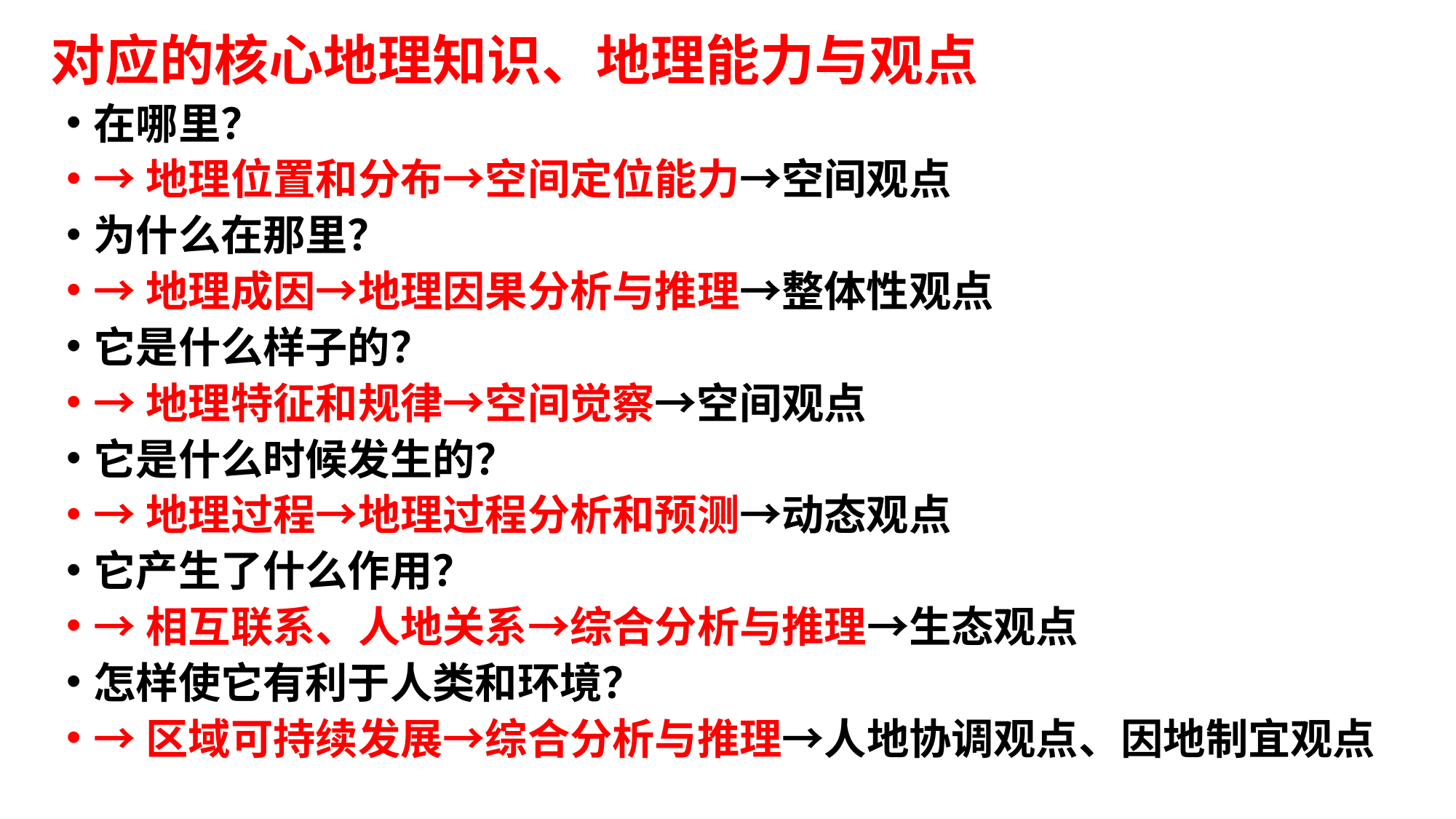

对应的核心地理知识、地理能力与观点
在哪里？
→地理位置和分布→空间定位能力→空间观点
为什么在那里？
→地理成因→地理因果分析与推理→整体性观点
它是什么样子的？
→地理特征和规律→空间觉察→空间观点
它是什么时候发生的？
→地理过程→地理过程分析和预测→动态观点
它产生了什么作用？
→相互联系、人地关系→综合分析与推理→生态观点
怎样使它有利于人类和环境？
→区域可持续发展→综合分析与推理→人地协调观点、因地制宜观点